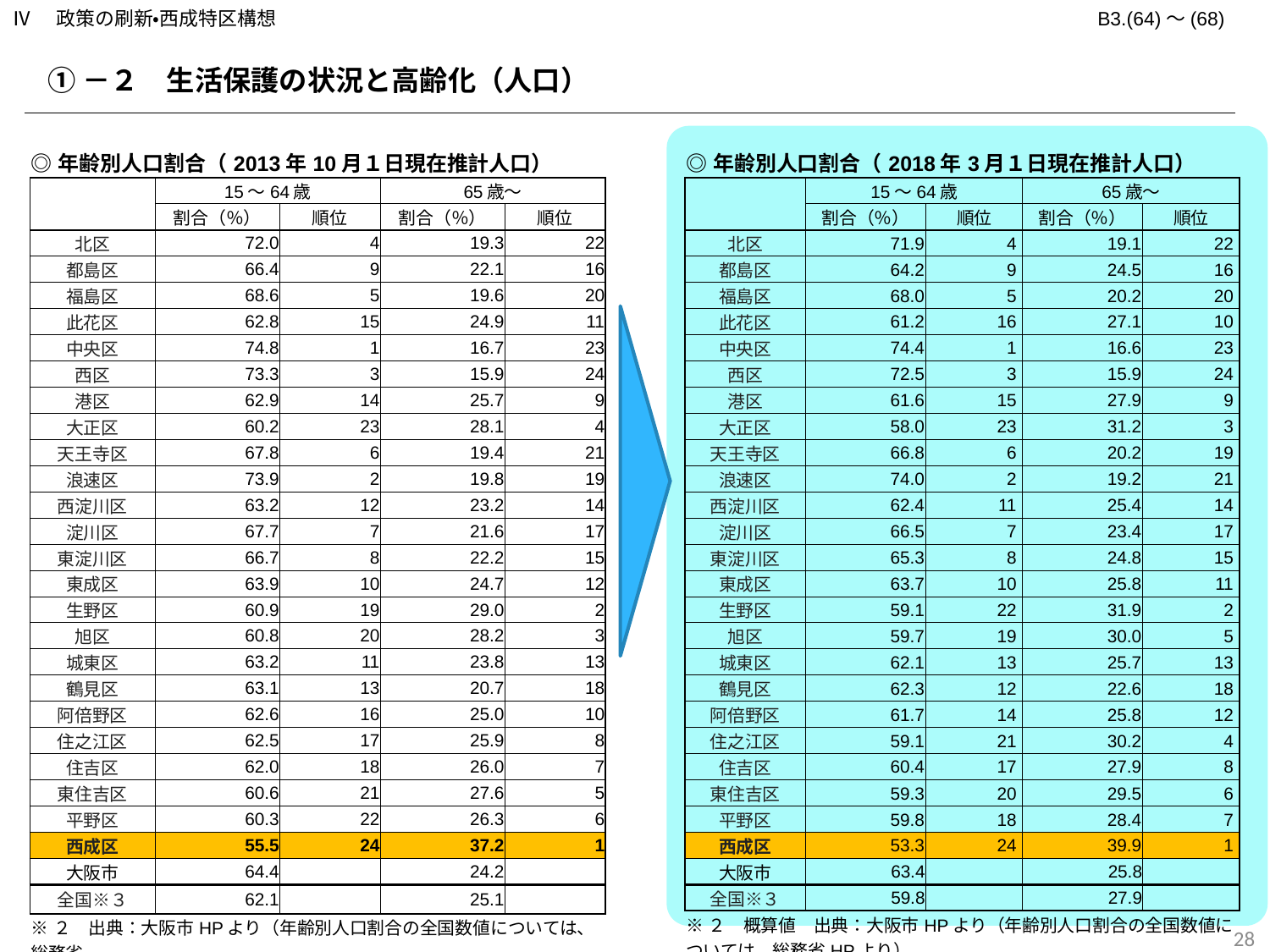

Ⅳ　政策の刷新・西成特区構想
B3.(64)～(68)
①－２　生活保護の状況と高齢化（人口）

| ◎年齢別人口割合（2013年10月１日現在推計人口） |  |  |  |  |
| --- | --- | --- | --- | --- |
|  | 15～64歳 |  | 65歳～ |  |
|  | 割合（％） | 順位 | 割合（％） | 順位 |
| 北区 | 72.0 | 4 | 19.3 | 22 |
| 都島区 | 66.4 | 9 | 22.1 | 16 |
| 福島区 | 68.6 | 5 | 19.6 | 20 |
| 此花区 | 62.8 | 15 | 24.9 | 11 |
| 中央区 | 74.8 | 1 | 16.7 | 23 |
| 西区 | 73.3 | 3 | 15.9 | 24 |
| 港区 | 62.9 | 14 | 25.7 | 9 |
| 大正区 | 60.2 | 23 | 28.1 | 4 |
| 天王寺区 | 67.8 | 6 | 19.4 | 21 |
| 浪速区 | 73.9 | 2 | 19.8 | 19 |
| 西淀川区 | 63.2 | 12 | 23.2 | 14 |
| 淀川区 | 67.7 | 7 | 21.6 | 17 |
| 東淀川区 | 66.7 | 8 | 22.2 | 15 |
| 東成区 | 63.9 | 10 | 24.7 | 12 |
| 生野区 | 60.9 | 19 | 29.0 | 2 |
| 旭区 | 60.8 | 20 | 28.2 | 3 |
| 城東区 | 63.2 | 11 | 23.8 | 13 |
| 鶴見区 | 63.1 | 13 | 20.7 | 18 |
| 阿倍野区 | 62.6 | 16 | 25.0 | 10 |
| 住之江区 | 62.5 | 17 | 25.9 | 8 |
| 住吉区 | 62.0 | 18 | 26.0 | 7 |
| 東住吉区 | 60.6 | 21 | 27.6 | 5 |
| 平野区 | 60.3 | 22 | 26.3 | 6 |
| 西成区 | 55.5 | 24 | 37.2 | 1 |
| 大阪市 | 64.4 |  | 24.2 |  |
| 全国※３ | 62.1 |  | 25.1 |  |
| ※２　出典：大阪市HPより（年齢別人口割合の全国数値については、総務省 HPより） |  |  |  |  |
|  |  |  |  |  |
| ◎年齢別人口割合（2018年3月１日現在推計人口） |  |  |  |  |
| --- | --- | --- | --- | --- |
|  | 15～64歳 |  | 65歳～ |  |
|  | 割合（％） | 順位 | 割合（％） | 順位 |
| 北区 | 71.9 | 4 | 19.1 | 22 |
| 都島区 | 64.2 | 9 | 24.5 | 16 |
| 福島区 | 68.0 | 5 | 20.2 | 20 |
| 此花区 | 61.2 | 16 | 27.1 | 10 |
| 中央区 | 74.4 | 1 | 16.6 | 23 |
| 西区 | 72.5 | 3 | 15.9 | 24 |
| 港区 | 61.6 | 15 | 27.9 | 9 |
| 大正区 | 58.0 | 23 | 31.2 | 3 |
| 天王寺区 | 66.8 | 6 | 20.2 | 19 |
| 浪速区 | 74.0 | 2 | 19.2 | 21 |
| 西淀川区 | 62.4 | 11 | 25.4 | 14 |
| 淀川区 | 66.5 | 7 | 23.4 | 17 |
| 東淀川区 | 65.3 | 8 | 24.8 | 15 |
| 東成区 | 63.7 | 10 | 25.8 | 11 |
| 生野区 | 59.1 | 22 | 31.9 | 2 |
| 旭区 | 59.7 | 19 | 30.0 | 5 |
| 城東区 | 62.1 | 13 | 25.7 | 13 |
| 鶴見区 | 62.3 | 12 | 22.6 | 18 |
| 阿倍野区 | 61.7 | 14 | 25.8 | 12 |
| 住之江区 | 59.1 | 21 | 30.2 | 4 |
| 住吉区 | 60.4 | 17 | 27.9 | 8 |
| 東住吉区 | 59.3 | 20 | 29.5 | 6 |
| 平野区 | 59.8 | 18 | 28.4 | 7 |
| 西成区 | 53.3 | 24 | 39.9 | 1 |
| 大阪市 | 63.4 |  | 25.8 |  |
| 全国※３ | 59.8 |  | 27.9 |  |
| ※２　概算値　出典：大阪市HPより（年齢別人口割合の全国数値については、総務省HPより） |  |  |  |  |
|  |  |  |  |  |

28